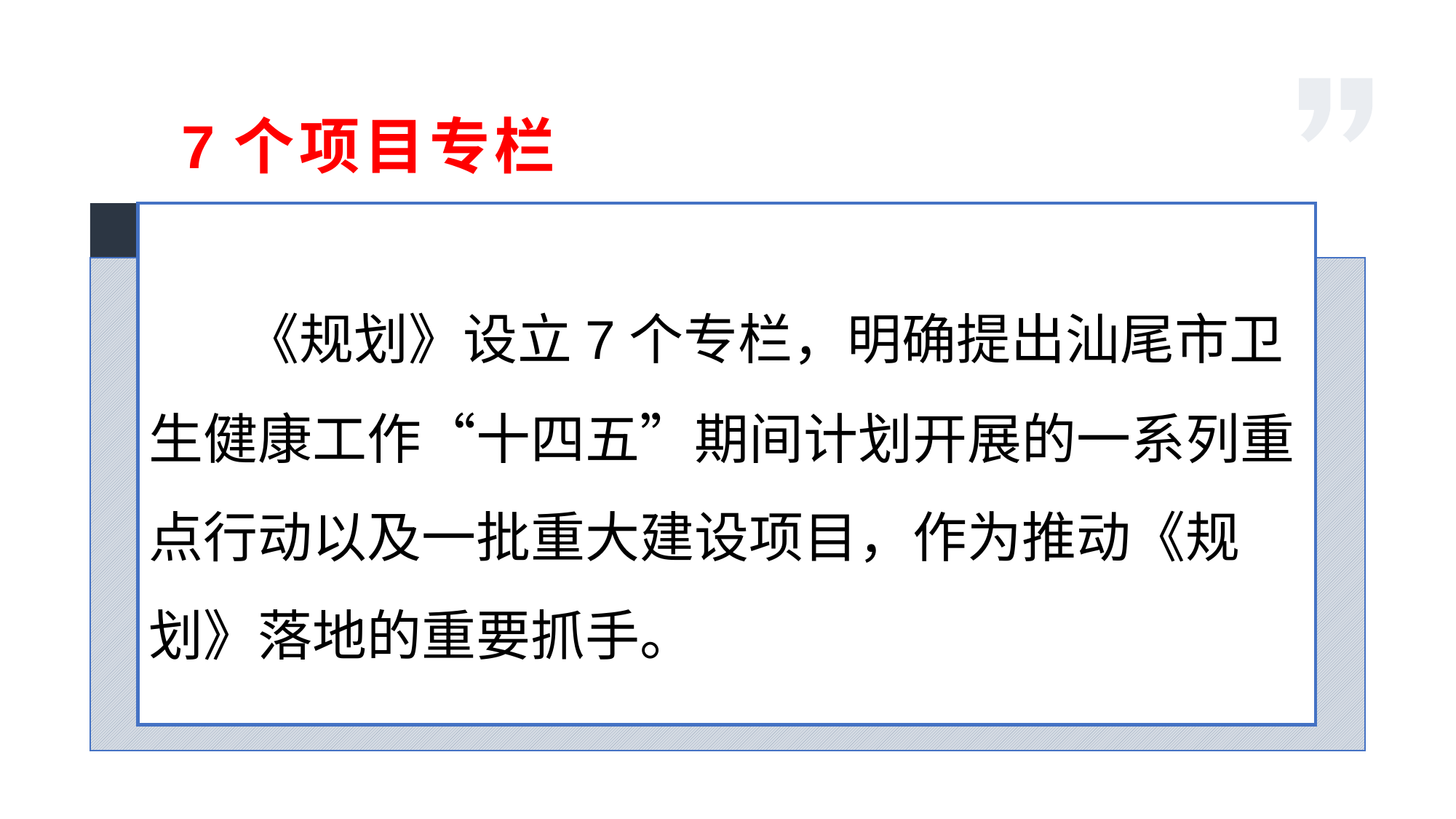

7个项目专栏

      《规划》设立7个专栏，明确提出汕尾市卫生健康工作“十四五”期间计划开展的一系列重点行动以及一批重大建设项目，作为推动《规划》落地的重要抓手。